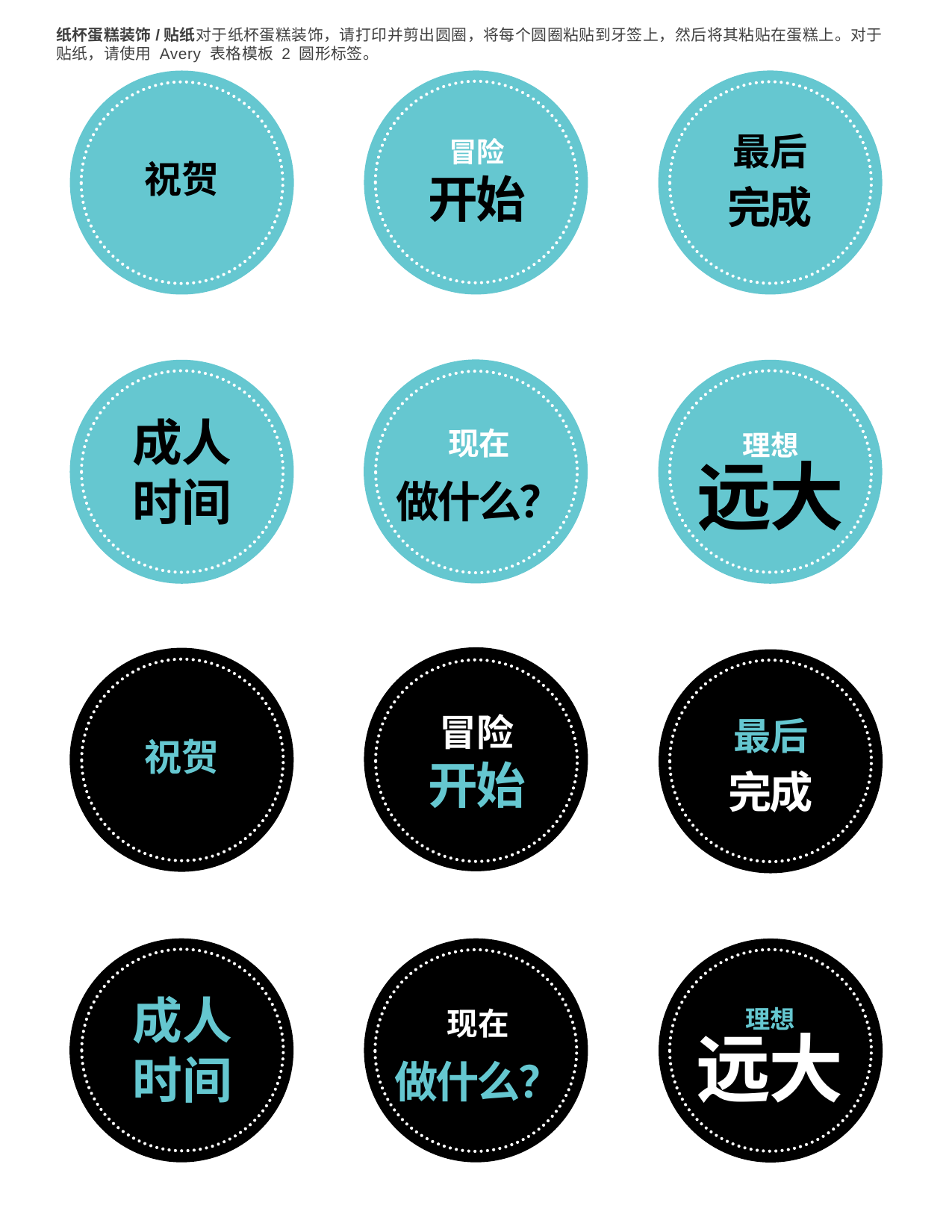

# 纸杯蛋糕装饰/贴纸对于纸杯蛋糕装饰，请打印并剪出圆圈，将每个圆圈粘贴到牙签上，然后将其粘贴在蛋糕上。对于 贴纸，请使用 Avery 表格模板 2 圆形标签。
祝贺
冒险
开始
最后
完成
理想
远大
现在
做什么？
成人
时间
祝贺
冒险
开始
最后
完成
理想
远大
现在
做什么？
成人
时间